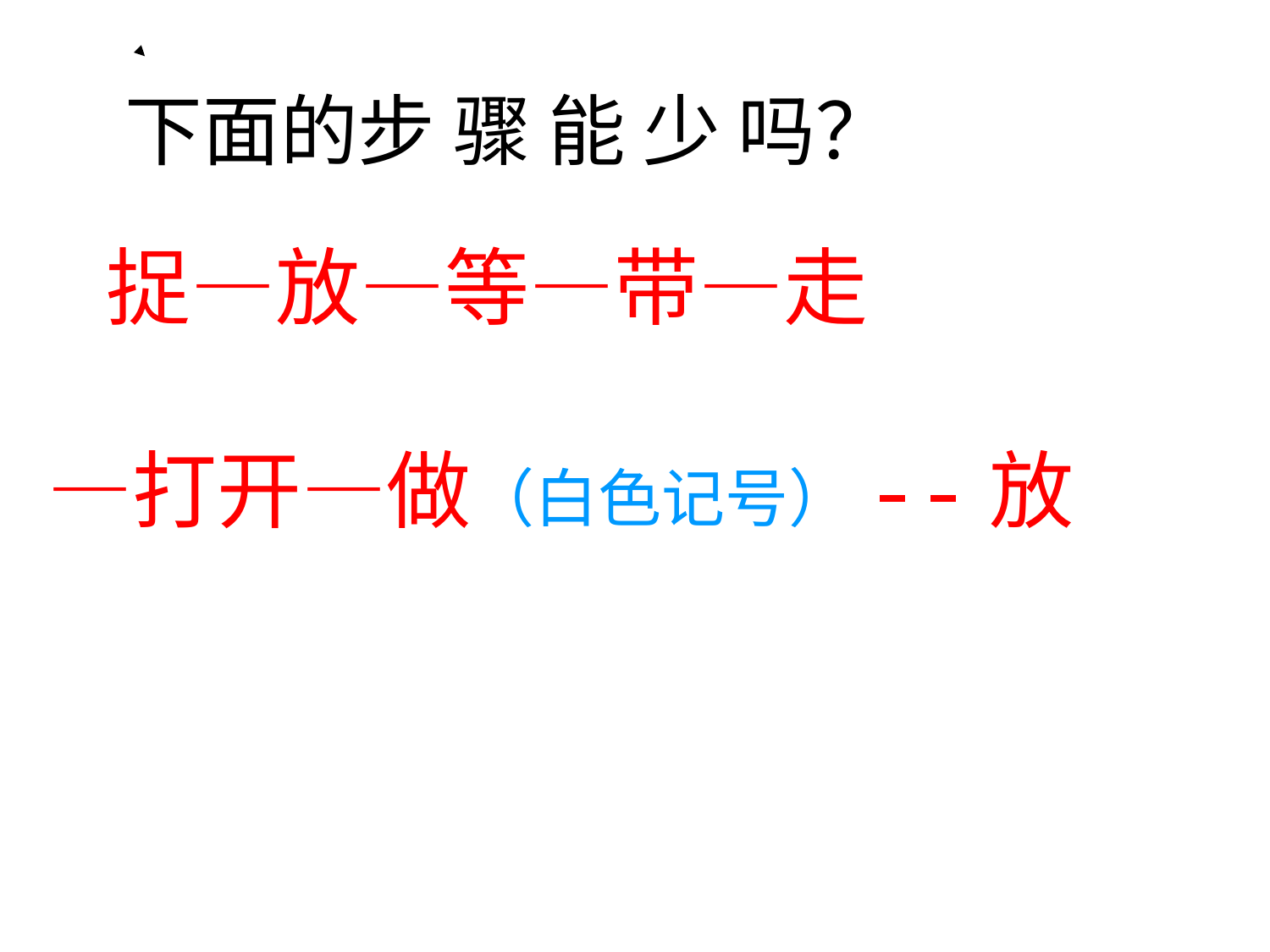

下面的步 骤 能 少 吗？
# 捉—放—等—带—走 —打开—做（白色记号）--放